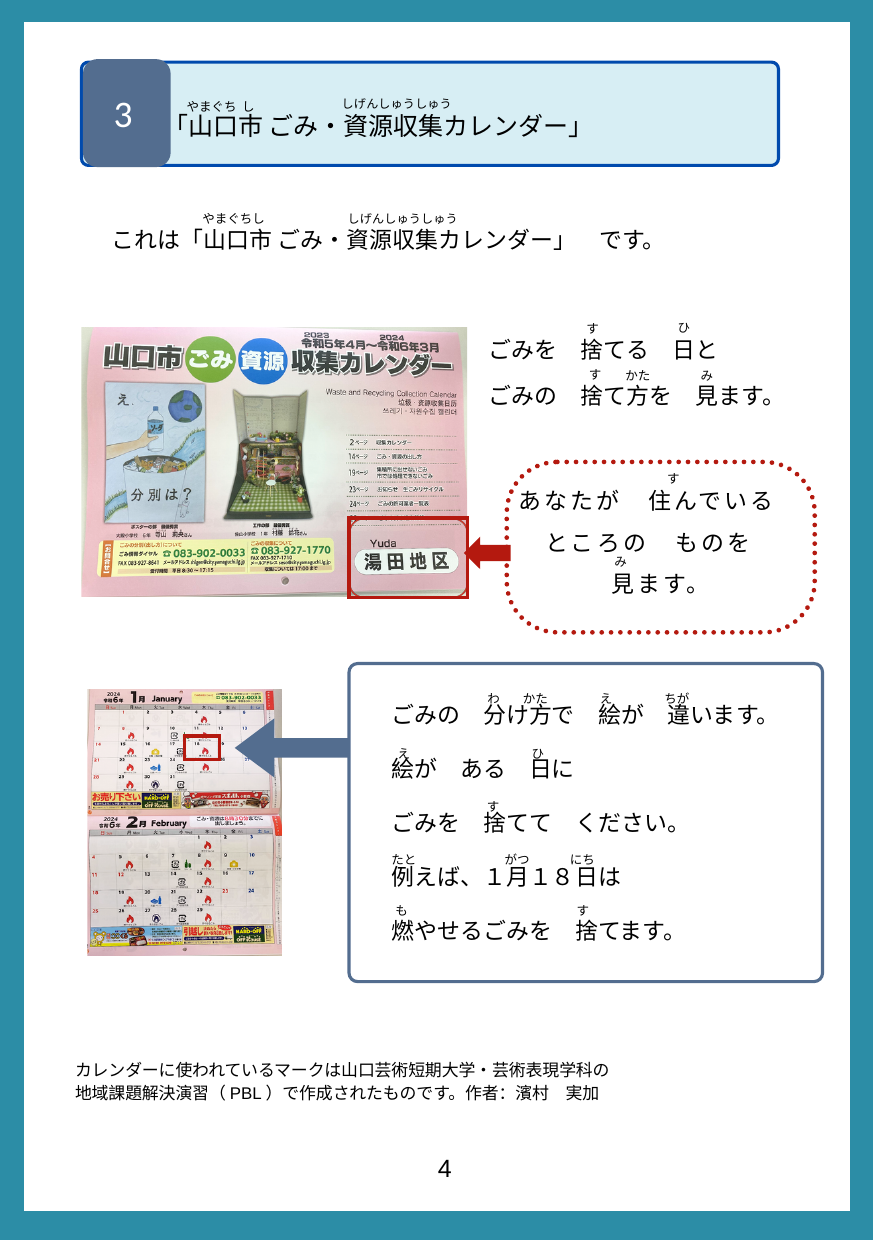

「山口市 ごみ・資源収集カレンダー」
３

3
しげんしゅうしゅう
やまぐち  し
これは「山口市 ごみ・資源収集カレンダー」　です。
やまぐちし
しげんしゅうしゅう
  ひ
ごみを　捨てる　日と
ごみの　捨て方を　見ます。
 す

 す
かた　　　　み

あなたが　住んでいる　ところの　ものを
見ます。

す

み

わ
かた
え
 ちが

ごみの　分け方で　絵が　違います。

絵が　ある　日に

ごみを　捨てて　ください。

例えば、１月１８日は

燃やせるごみを　捨てます。

 え
   ひ
 す
 たと
 がつ　　　 にち
も
す

カレンダーに使われているマークは山口芸術短期大学・芸術表現学科の
地域課題解決演習（PBL）で作成されたものです。作者：濱村　実加
4